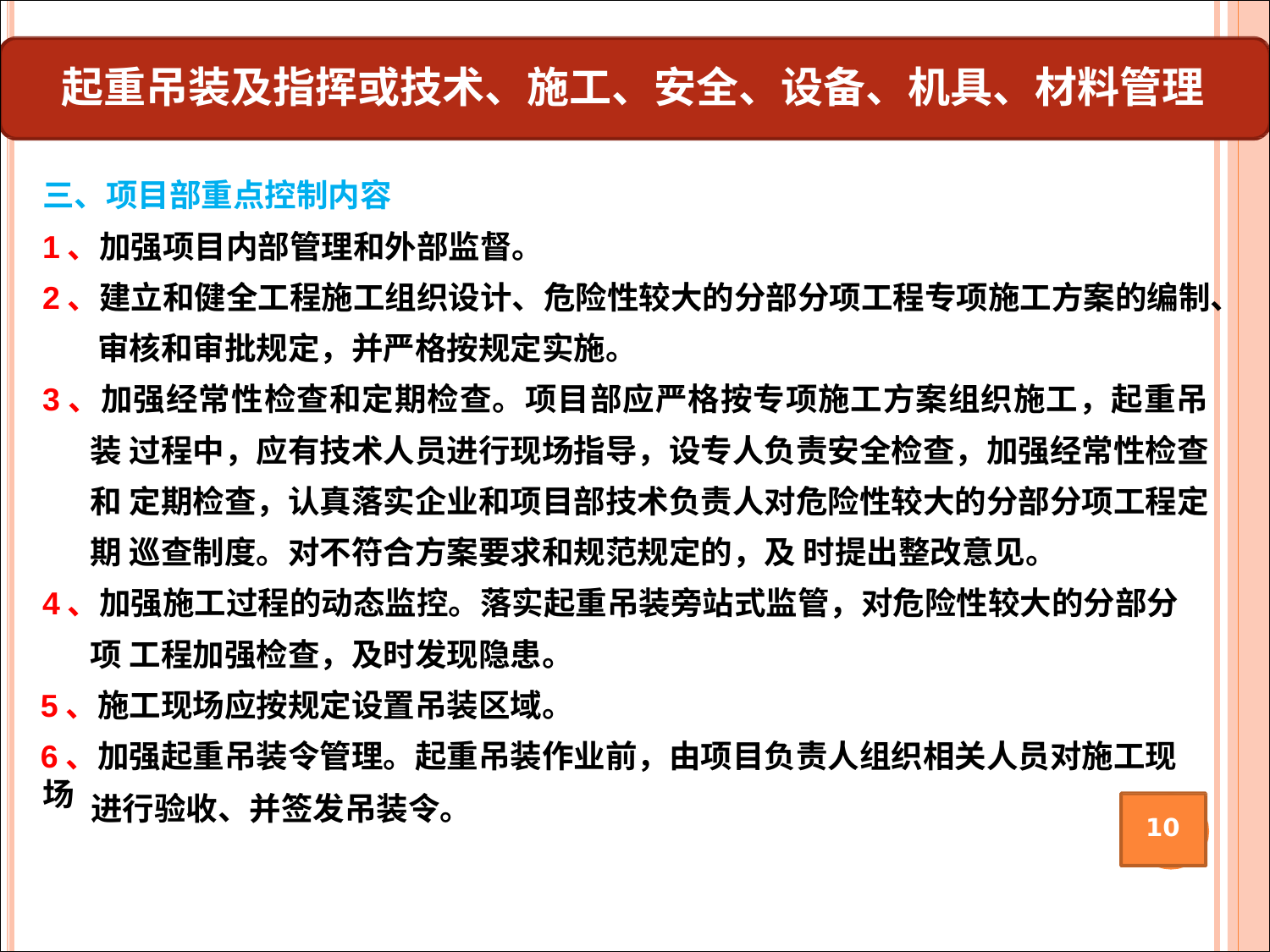

# 起重吊装及指挥或技术、施工、安全、设备、机具、材料管理
三、项目部重点控制内容
1、加强项目内部管理和外部监督。
2、建立和健全工程施工组织设计、危险性较大的分部分项工程专项施工方案的编制、 审核和审批规定，并严格按规定实施。
3、加强经常性检查和定期检查。项目部应严格按专项施工方案组织施工，起重吊装 过程中，应有技术人员进行现场指导，设专人负责安全检查，加强经常性检查和 定期检查，认真落实企业和项目部技术负责人对危险性较大的分部分项工程定期 巡查制度。对不符合方案要求和规范规定的，及 时提出整改意见。
4、加强施工过程的动态监控。落实起重吊装旁站式监管，对危险性较大的分部分项 工程加强检查，及时发现隐患。
5、施工现场应按规定设置吊装区域。
6、加强起重吊装令管理。起重吊装作业前，由项目负责人组织相关人员对施工现场
进行验收、并签发吊装令。

10